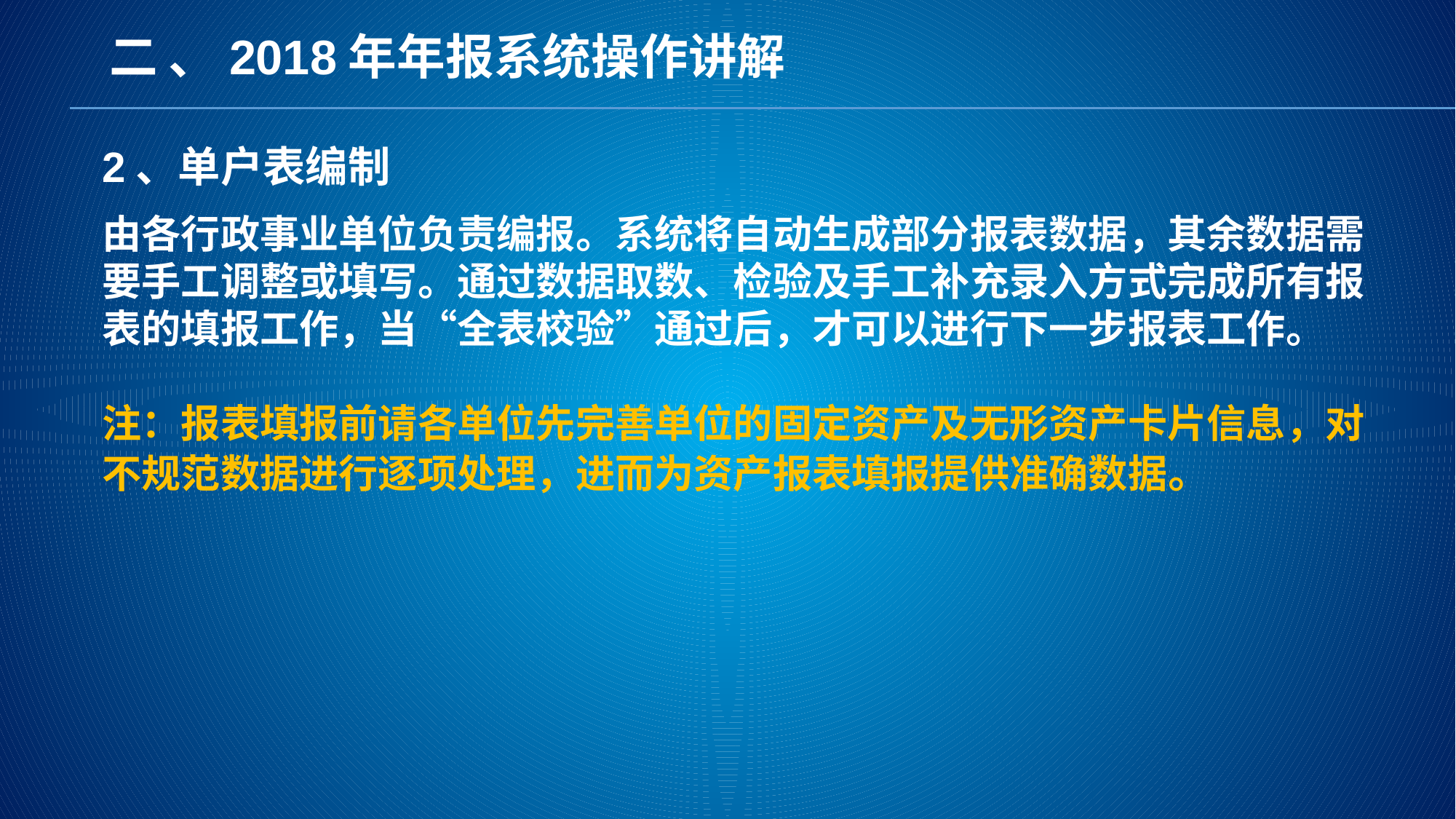

二 、2018年年报系统操作讲解
2、单户表编制
由各行政事业单位负责编报。系统将自动生成部分报表数据，其余数据需要手工调整或填写。通过数据取数、检验及手工补充录入方式完成所有报表的填报工作，当“全表校验”通过后，才可以进行下一步报表工作。

注：报表填报前请各单位先完善单位的固定资产及无形资产卡片信息，对不规范数据进行逐项处理，进而为资产报表填报提供准确数据。